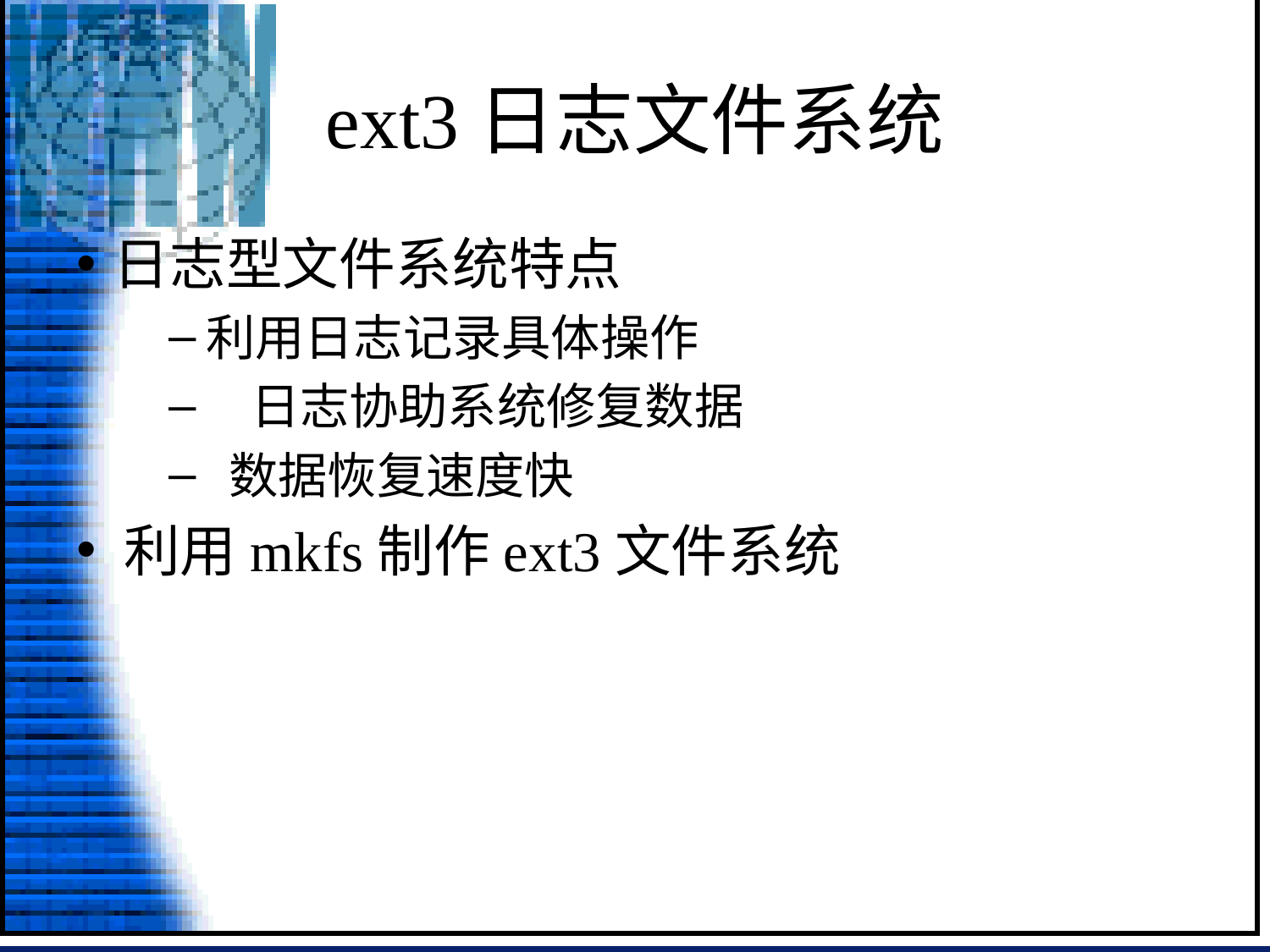

# ext3日志文件系统
日志型文件系统特点
利用日志记录具体操作
   日志协助系统修复数据
 数据恢复速度快
利用mkfs制作ext3文件系统